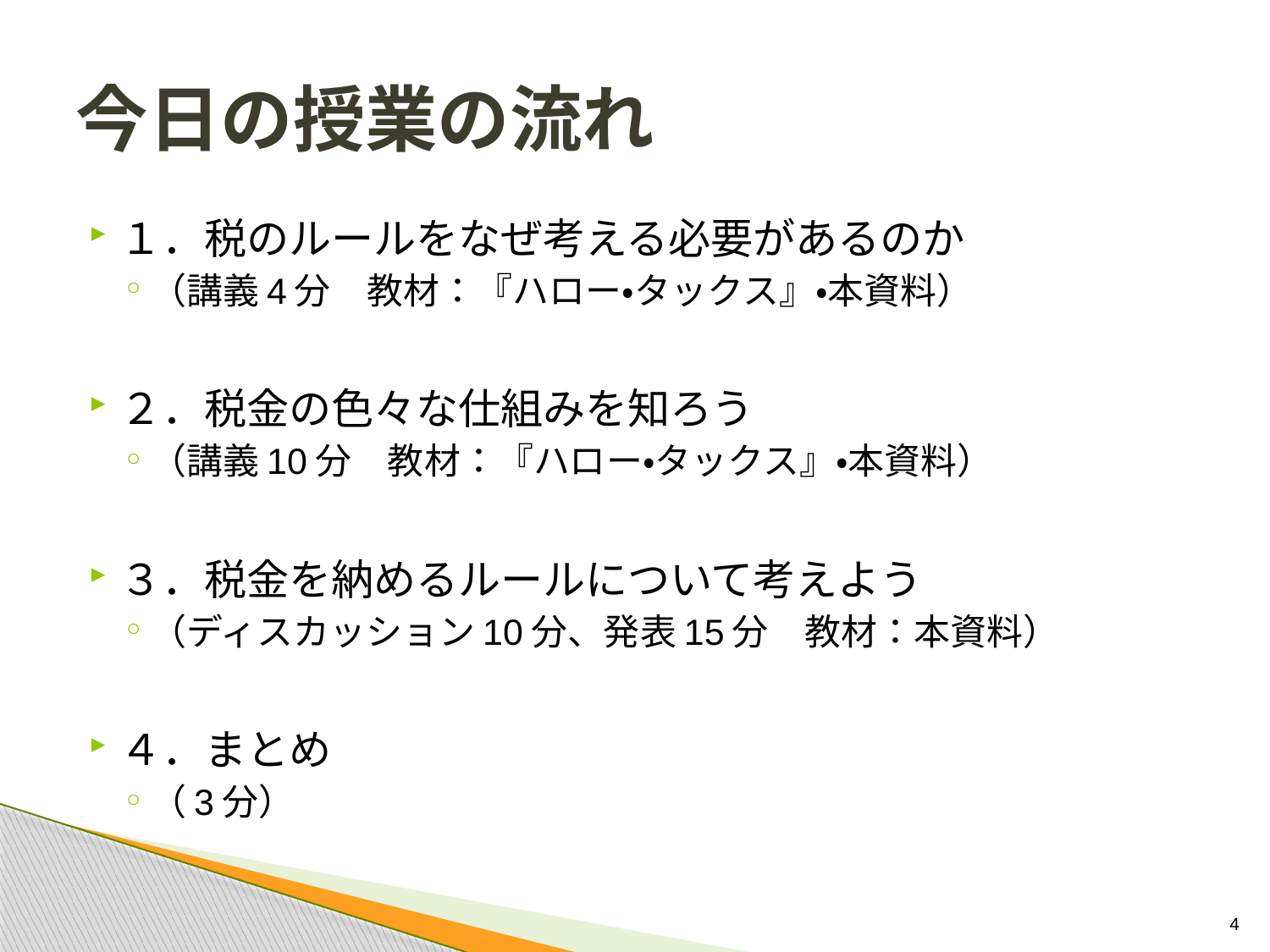

# 今日の授業の流れ
１．税のルールをなぜ考える必要があるのか
（講義4分　教材：『ハロー・タックス』・本資料）

２．税金の色々な仕組みを知ろう
（講義10分　教材：『ハロー・タックス』・本資料）

３．税金を納めるルールについて考えよう
（ディスカッション10分、発表15分　教材：本資料）

４．まとめ
（3分）

4